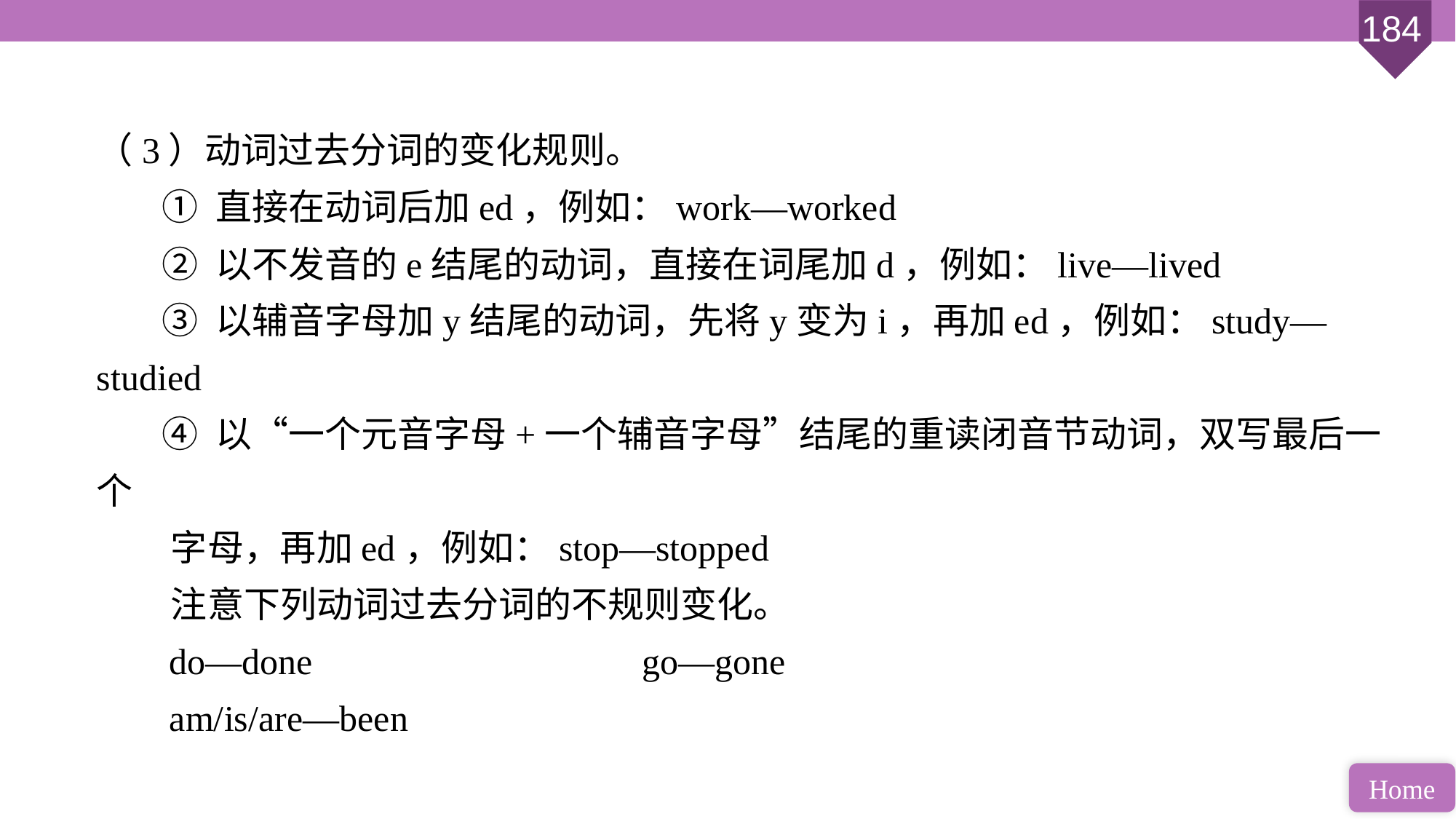

（3）动词过去分词的变化规则。
        ① 直接在动词后加ed，例如：work—worked
        ② 以不发音的e结尾的动词，直接在词尾加d，例如：live—lived
        ③ 以辅音字母加y结尾的动词，先将y变为i，再加ed，例如：study—studied
        ④ 以“一个元音字母+一个辅音字母”结尾的重读闭音节动词，双写最后一个
        字母，再加ed，例如：stop—stopped
        注意下列动词过去分词的不规则变化。
        do—done 			go—gone
        am/is/are—been